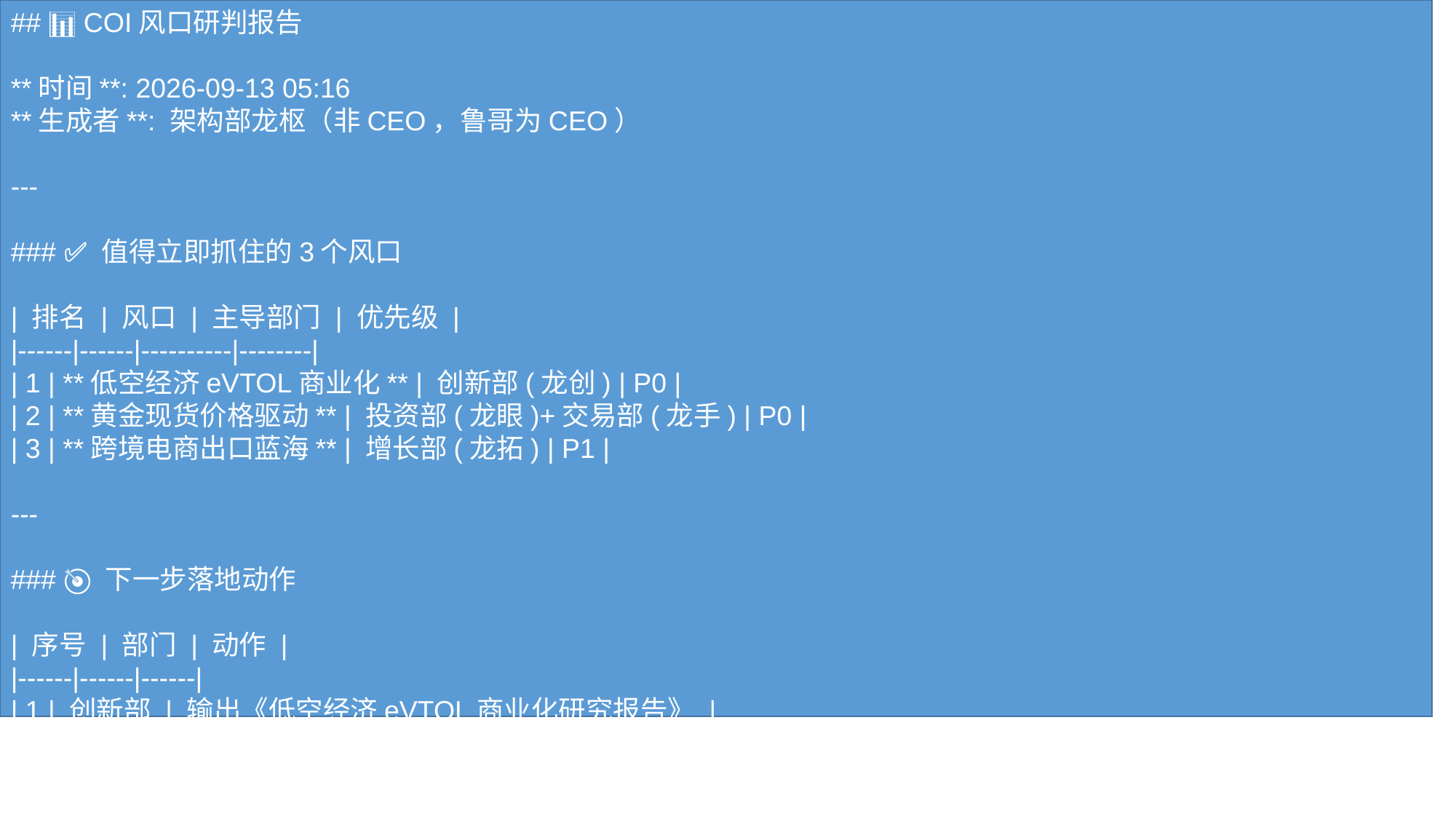

## 📊 COI风口研判报告 **时间**: 2026-09-13 05:16 **生成者**: 架构部龙枢（非CEO，鲁哥为CEO） --- ### ✅ 值得立即抓住的3个风口 | 排名 | 风口 | 主导部门 | 优先级 | |------|------|----------|--------| | 1 | **低空经济eVTOL商业化** | 创新部(龙创) | P0 | | 2 | **黄金现货价格驱动** | 投资部(龙眼)+交易部(龙手) | P0 | | 3 | **跨境电商出口蓝海** | 增长部(龙拓) | P1 | --- ### 🎯 下一步落地动作 | 序号 | 部门 | 动作 | |------|------|------| | 1 | 创新部 | 输出《低空经济eVTOL商业化研究报告》 | | 2 | 投资部+交易部 | 建立黄金价格监测模型，跟踪CPI/美联储政策 | | 3 | 增长部 | 调研小众平台(eMAG/Coupang/Ozon)，建立选品工具链 | --- ### ❌ 跳过项目 - **机器人具身智能**：网页内容为machine字典释义，非产业信息 - **内容创作AI视频**：联网无结果 - **新能源汽车出海**：网页为导航页+汉字释义，完全无关 --- **一句话总结**：聚焦低空政策研究、黄金量化交易、跨境蓝海开拓三大赛道，架构部协调推进。
#